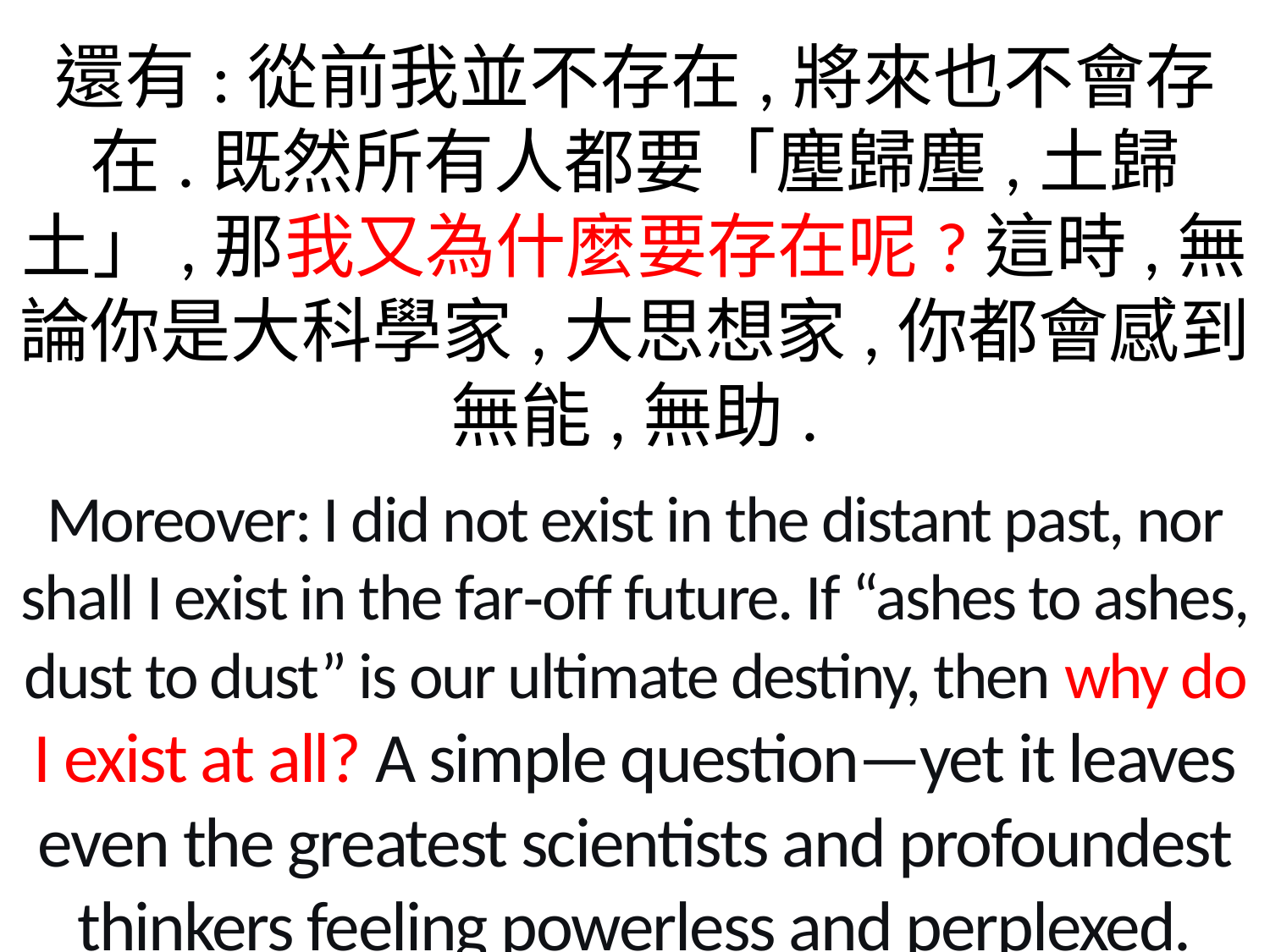

還有:從前我並不存在,將來也不會存在.既然所有人都要「塵歸塵,土歸土」,那我又為什麼要存在呢?這時,無論你是大科學家,大思想家,你都會感到無能,無助.
Moreover: I did not exist in the distant past, nor shall I exist in the far‑off future. If “ashes to ashes, dust to dust” is our ultimate destiny, then why do I exist at all? A simple question—yet it leaves even the greatest scientists and profoundest thinkers feeling powerless and perplexed.